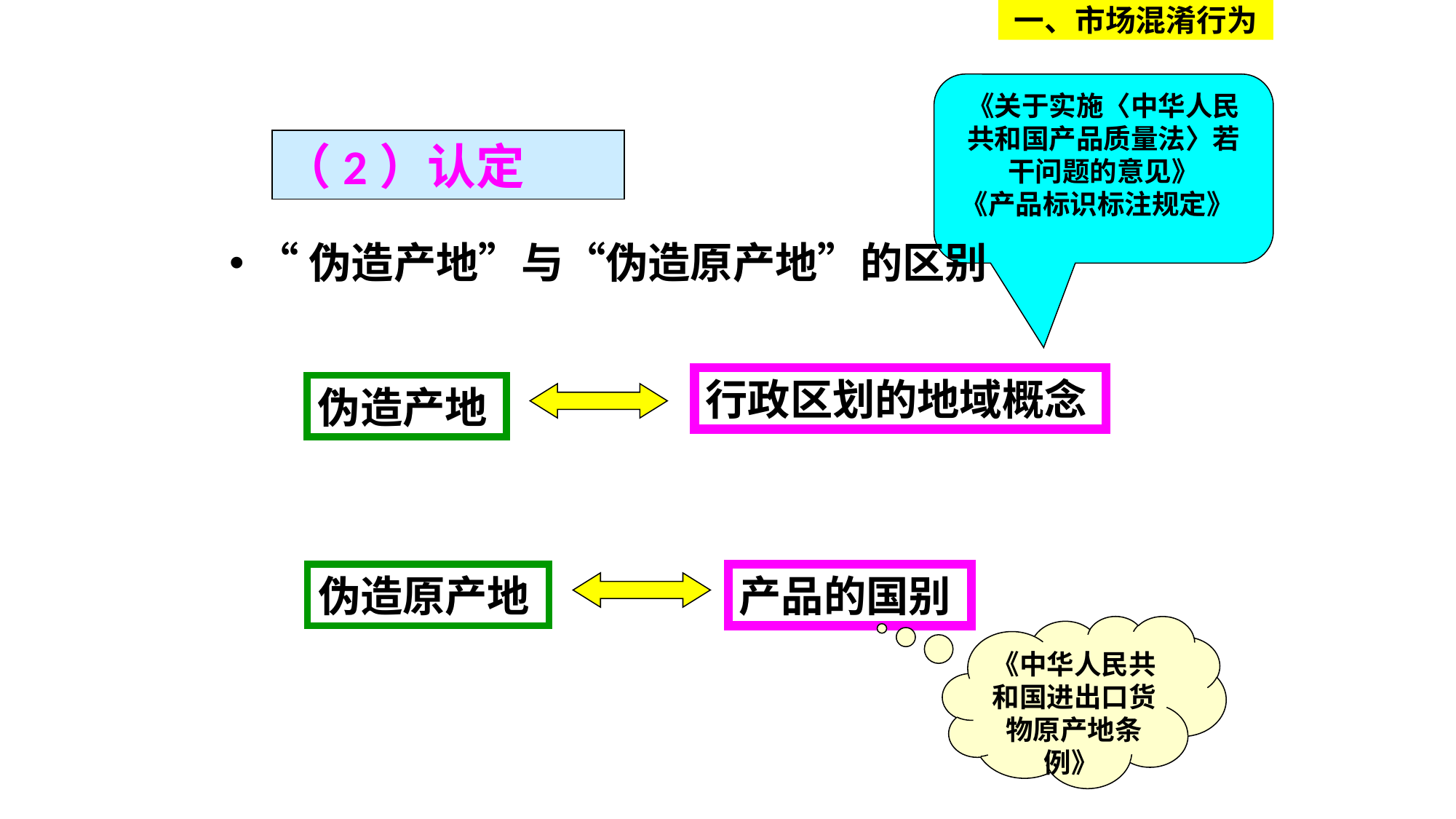

一、市场混淆行为
《关于实施〈中华人民共和国产品质量法〉若干问题的意见》
《产品标识标注规定》
（2）认定
“伪造产地”与“伪造原产地”的区别

行政区划的地域概念
伪造产地

产品的国别
伪造原产地

《中华人民共和国进出口货物原产地条例》